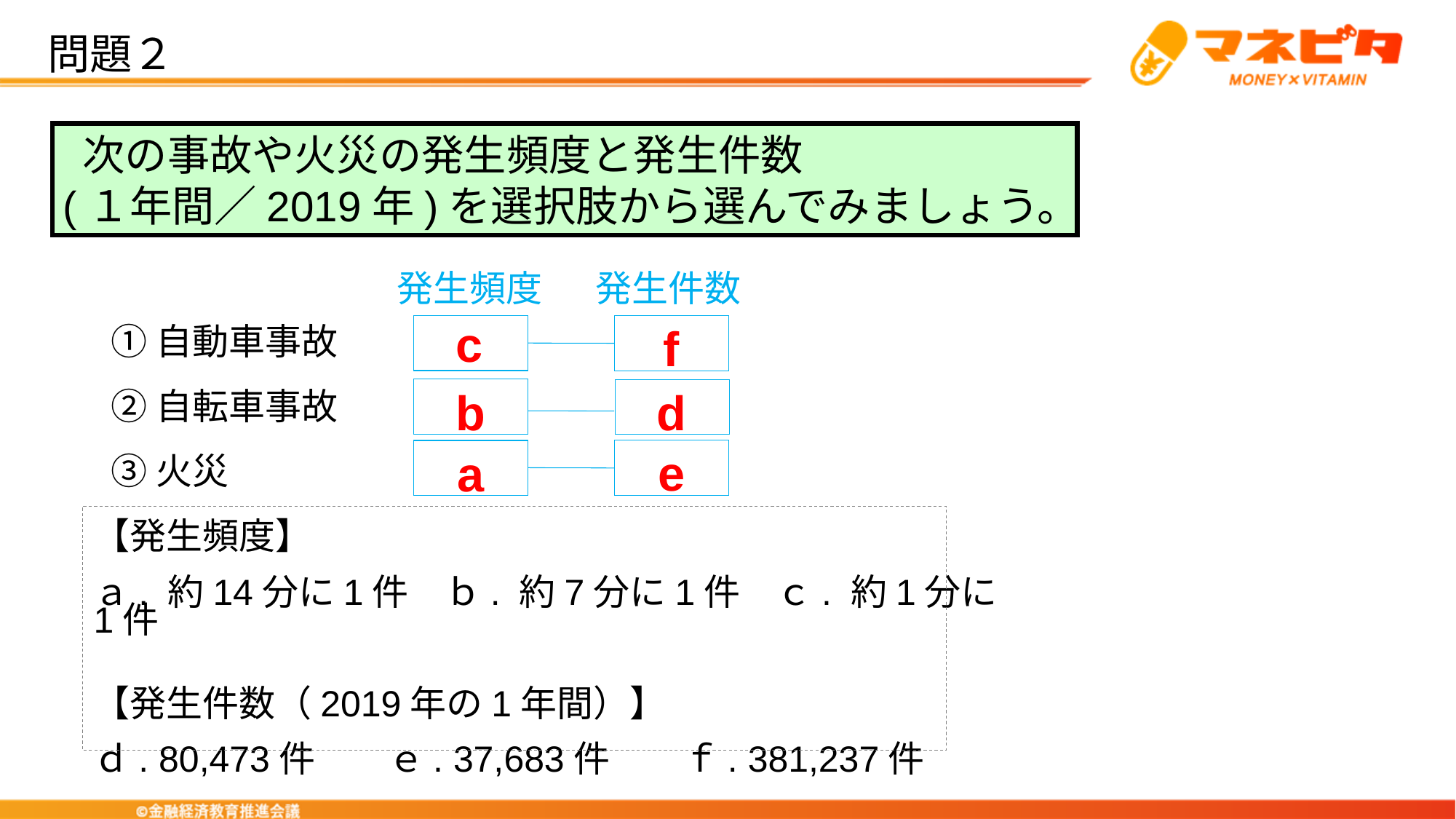

問題２
 次の事故や火災の発生頻度と発生件数
(１年間／2019年)を選択肢から選んでみましょう。
発生頻度
発生件数

①自動車事故

②自転車事故

③火災
c
f

b
d

a
e

【発生頻度】

ａ. 約14分に1件　ｂ. 約7分に1件　ｃ. 約1分に1件

【発生件数（2019年の1年間）】

ｄ. 80,473件　　ｅ. 37,683件　　ｆ. 381,237件